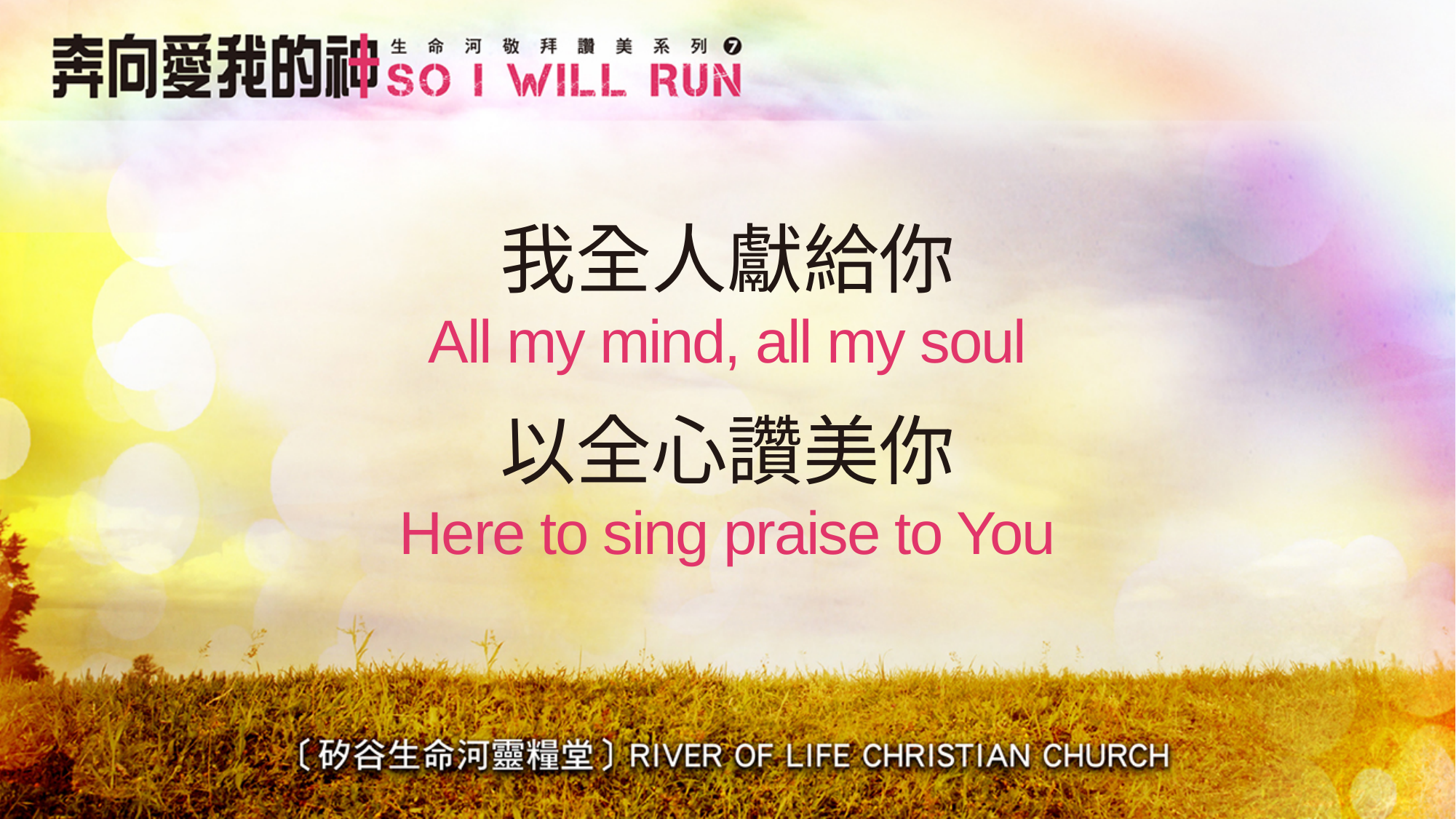

# 我全人獻給你 All my mind, all my soul
以全心讚美你
Here to sing praise to You